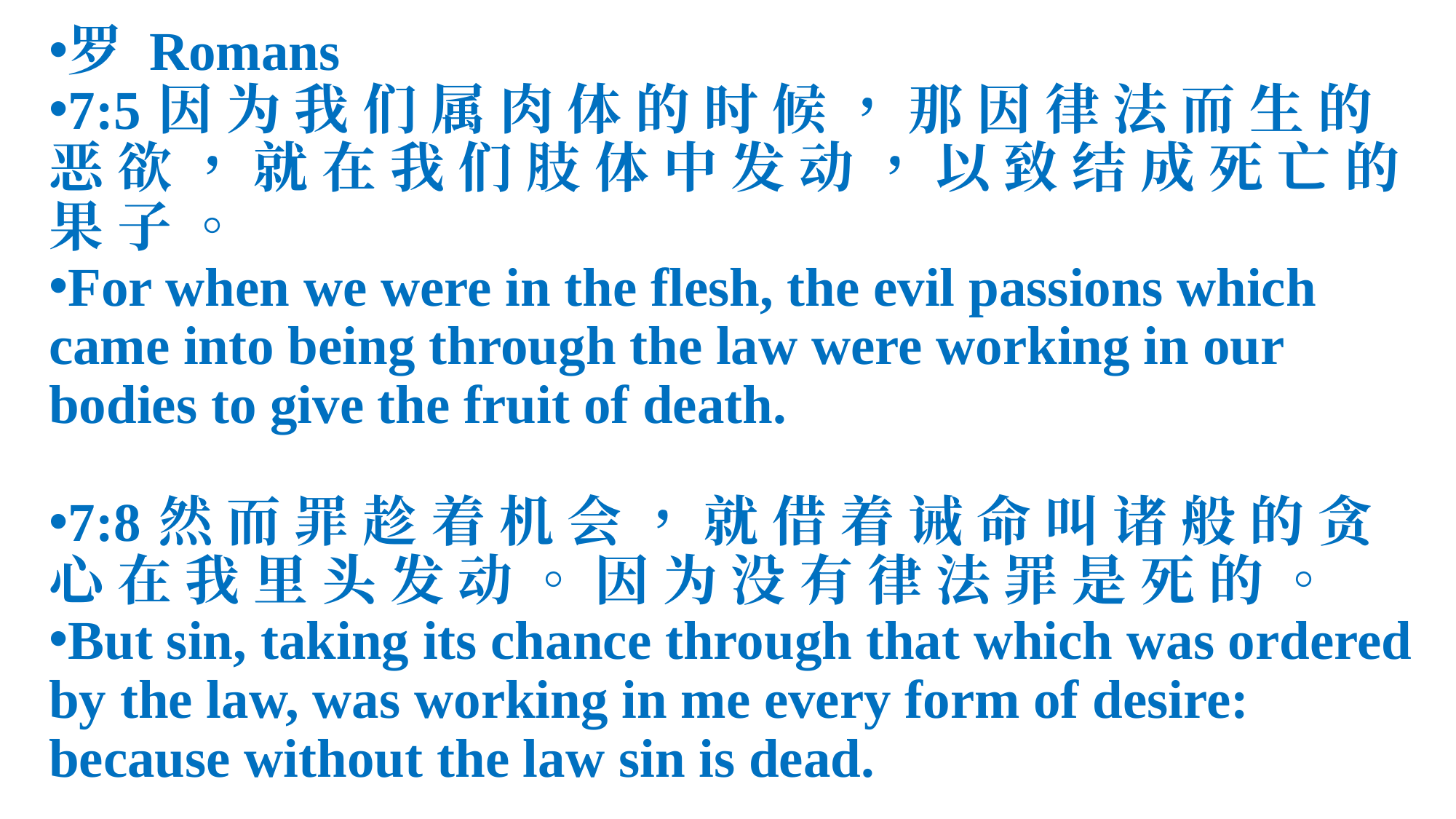

罗 Romans
7:5	因 为 我 们 属 肉 体 的 时 候 ， 那 因 律 法 而 生 的 恶 欲 ， 就 在 我 们 肢 体 中 发 动 ， 以 致 结 成 死 亡 的 果 子 。
For when we were in the flesh, the evil passions which came into being through the law were working in our bodies to give the fruit of death.

7:8	然 而 罪 趁 着 机 会 ， 就 借 着 诫 命 叫 诸 般 的 贪 心 在 我 里 头 发 动 。 因 为 没 有 律 法 罪 是 死 的 。
But sin, taking its chance through that which was ordered by the law, was working in me every form of desire: because without the law sin is dead.